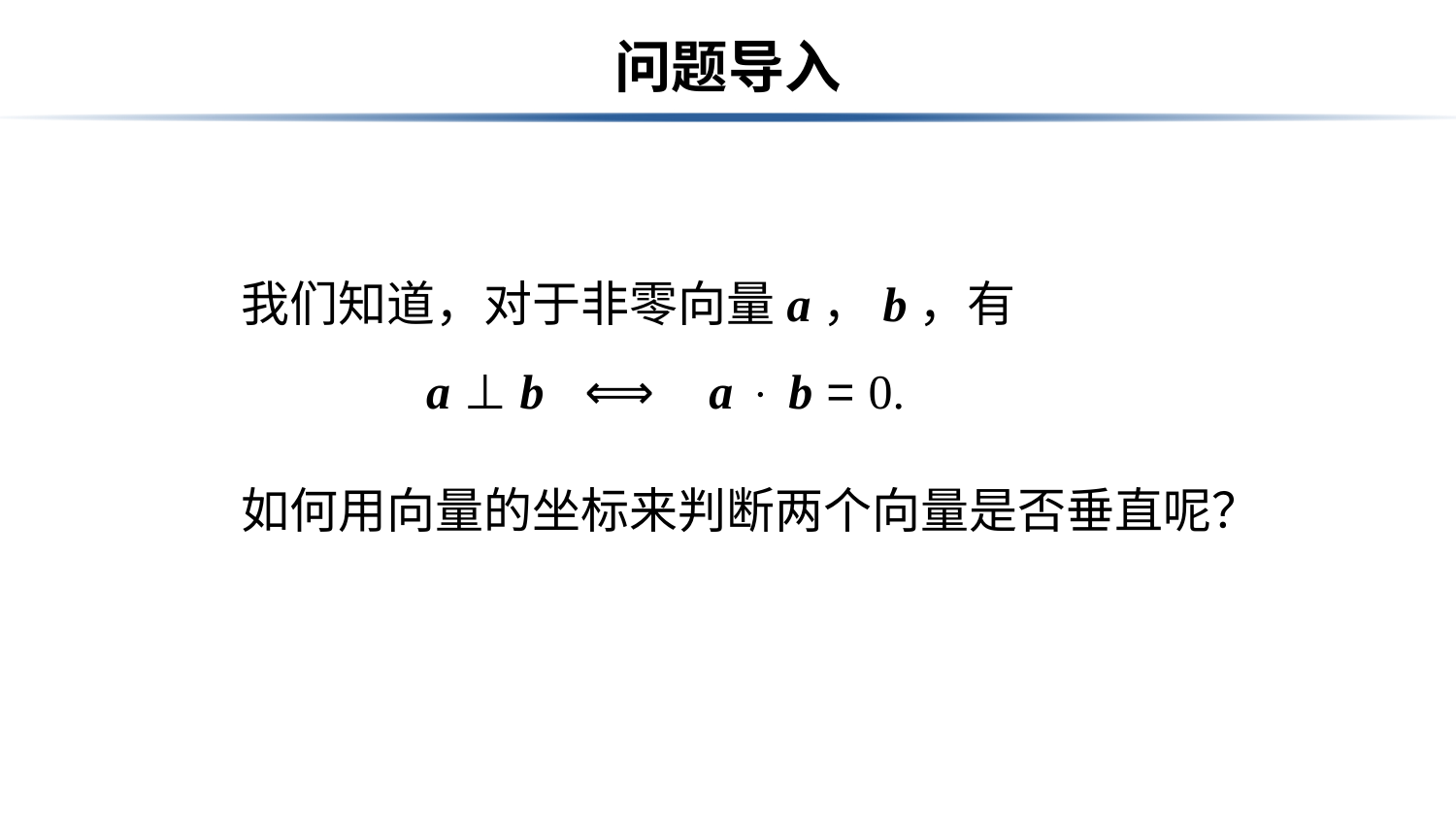

# 问题导入
我们知道，对于非零向量a，b，有
   a ⊥ b   ⟺    a ⋅ b = 0.

如何用向量的坐标来判断两个向量是否垂直呢？